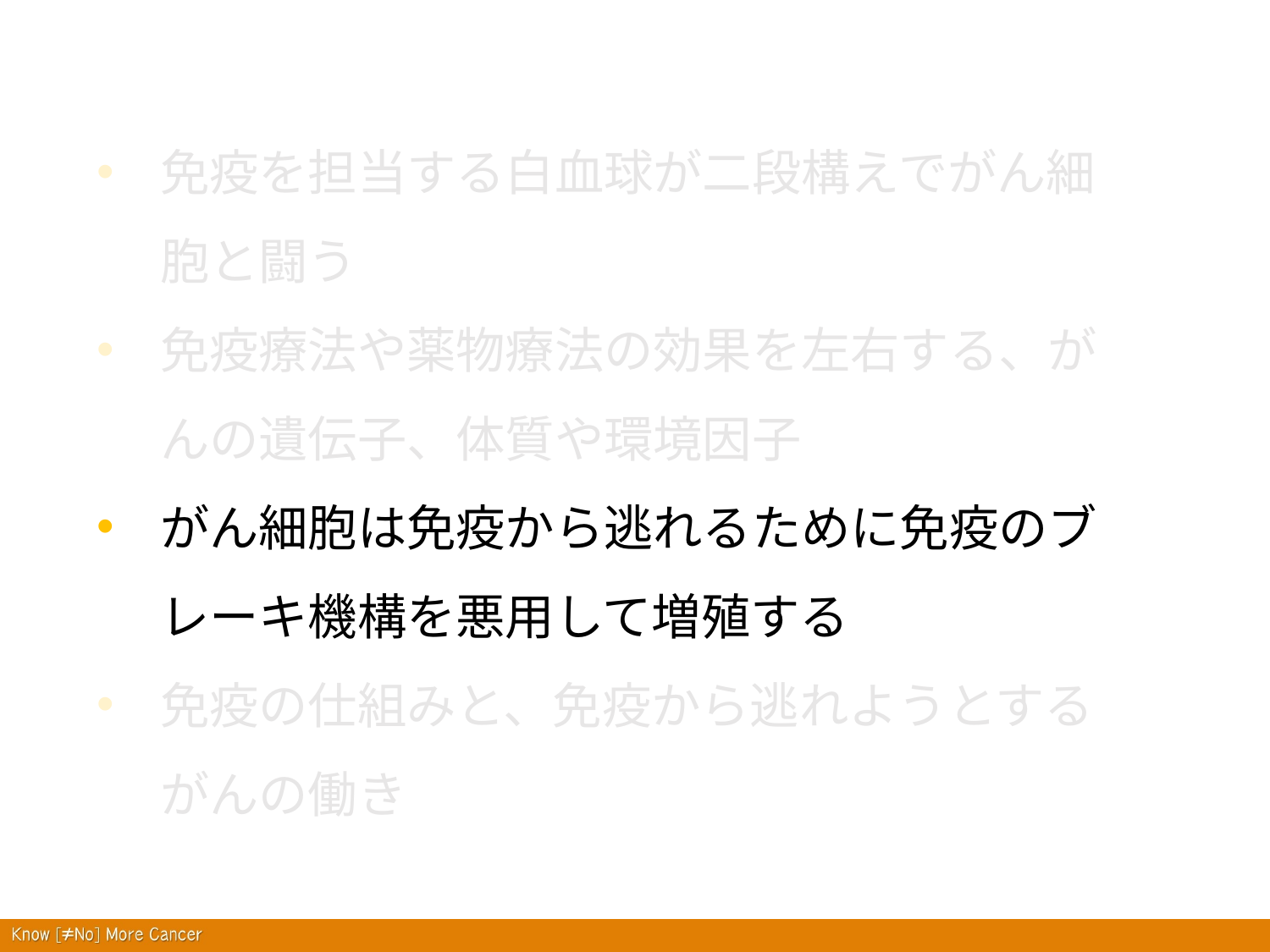

免疫を担当する白血球が二段構えでがん細胞と闘う
免疫療法や薬物療法の効果を左右する、がんの遺伝子、体質や環境因子
がん細胞は免疫から逃れるために免疫のブレーキ機構を悪用して増殖する
免疫の仕組みと、免疫から逃れようとするがんの働き